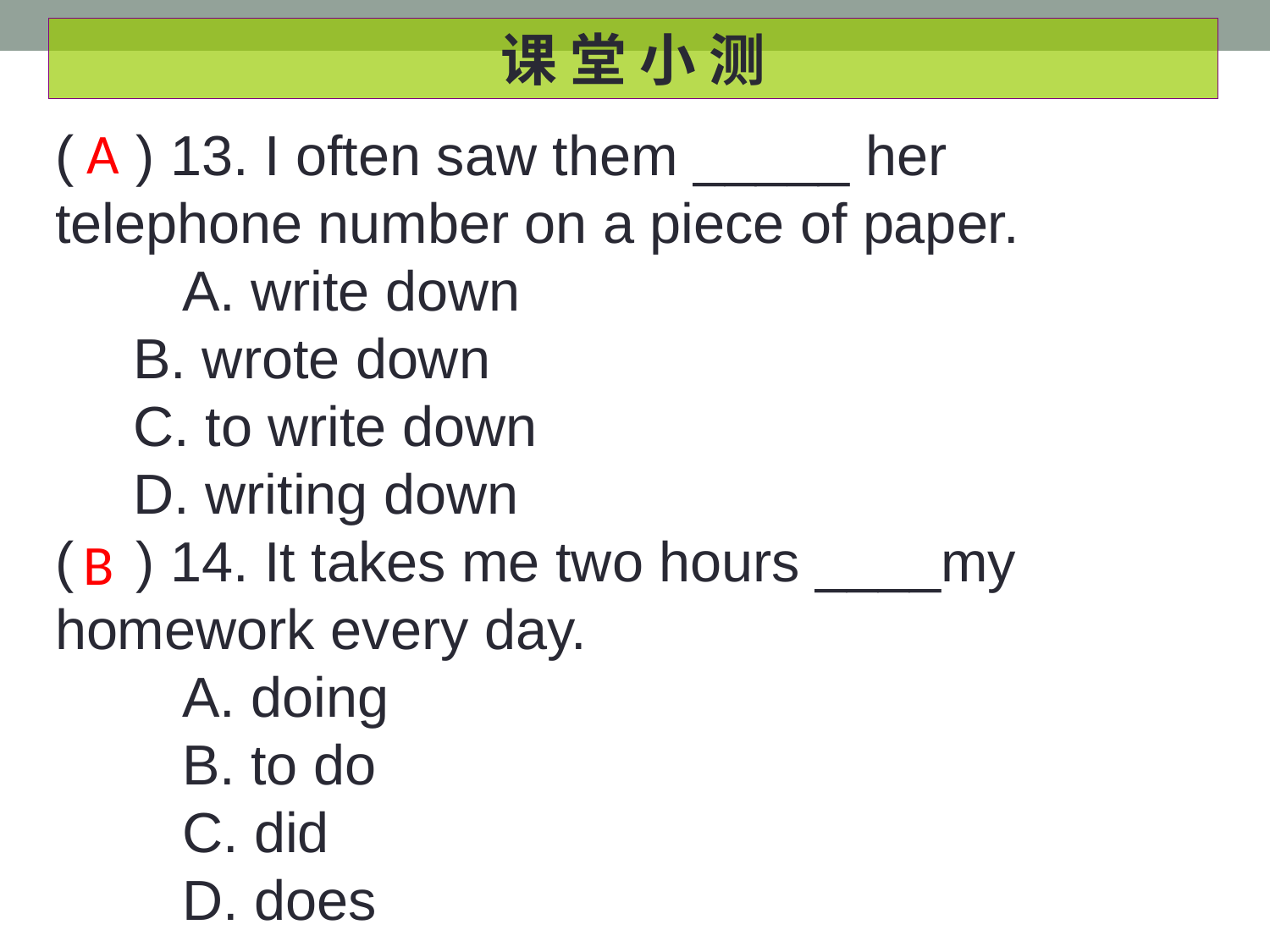

课 堂 小 测
A
(    ) 13. I often saw them _____ her telephone number on a piece of paper.
  	A. write down
     B. wrote down
     C. to write down
     D. writing down
(    ) 14. It takes me two hours ____my homework every day.
  	A. doing
  	B. to do
  	C. did
  	D. does
B